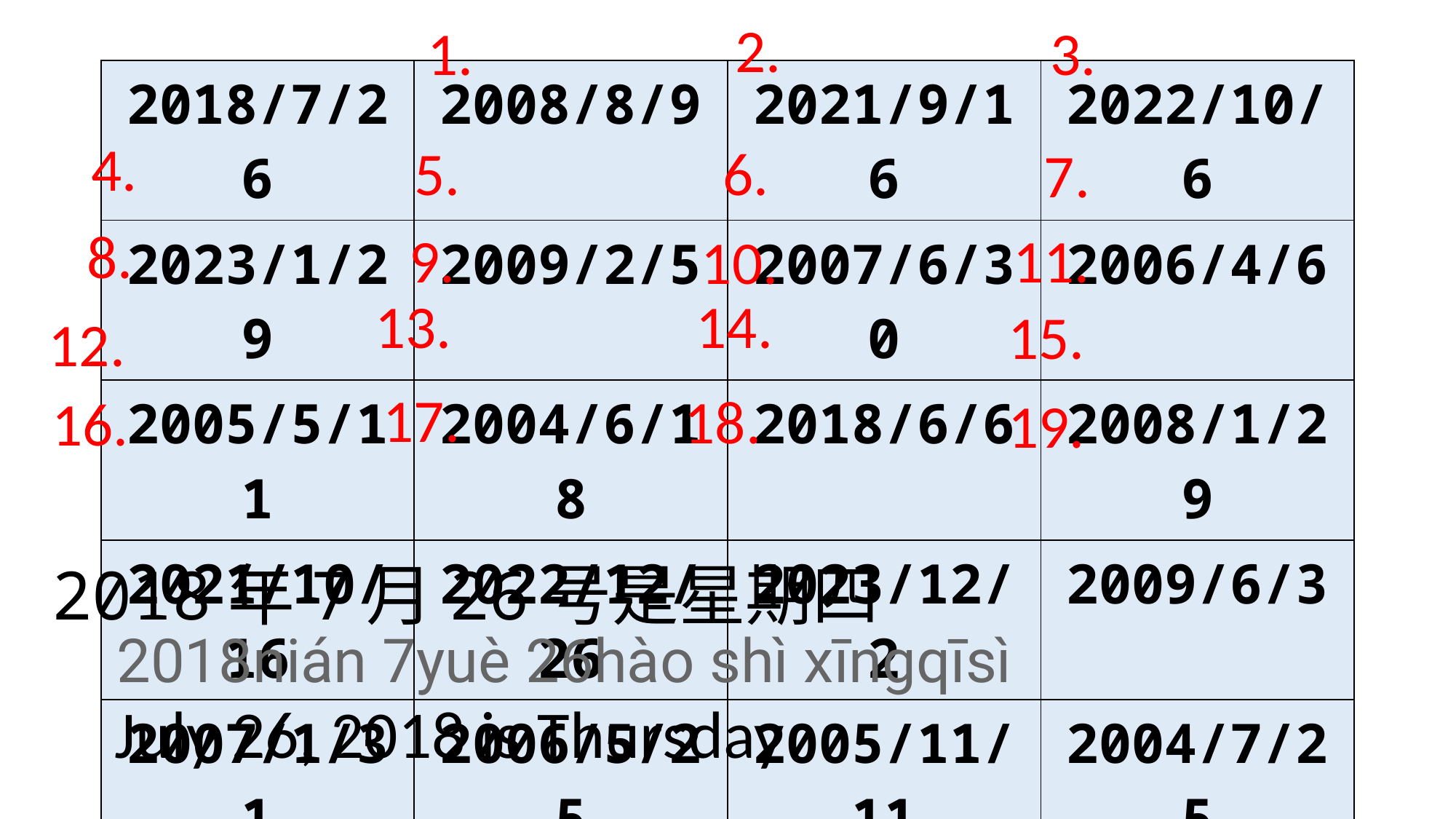

2.
1.
3.
| 2018/7/26 | 2008/8/9 | 2021/9/16 | 2022/10/6 |
| --- | --- | --- | --- |
| 2023/1/29 | 2009/2/5 | 2007/6/30 | 2006/4/6 |
| 2005/5/11 | 2004/6/18 | 2018/6/6 | 2008/1/29 |
| 2021/10/16 | 2022/12/26 | 2023/12/2 | 2009/6/3 |
| 2007/1/31 | 2006/5/25 | 2005/11/11 | 2004/7/25 |
4.
5.
6.
7.
8.
9.
11.
10.
13.
14.
15.
12.
17.
18.
16.
19.
2018年7月26号是星期四
2018nián 7yuè 26hào shì xīngqīsì
July 26, 2018 is Thursday